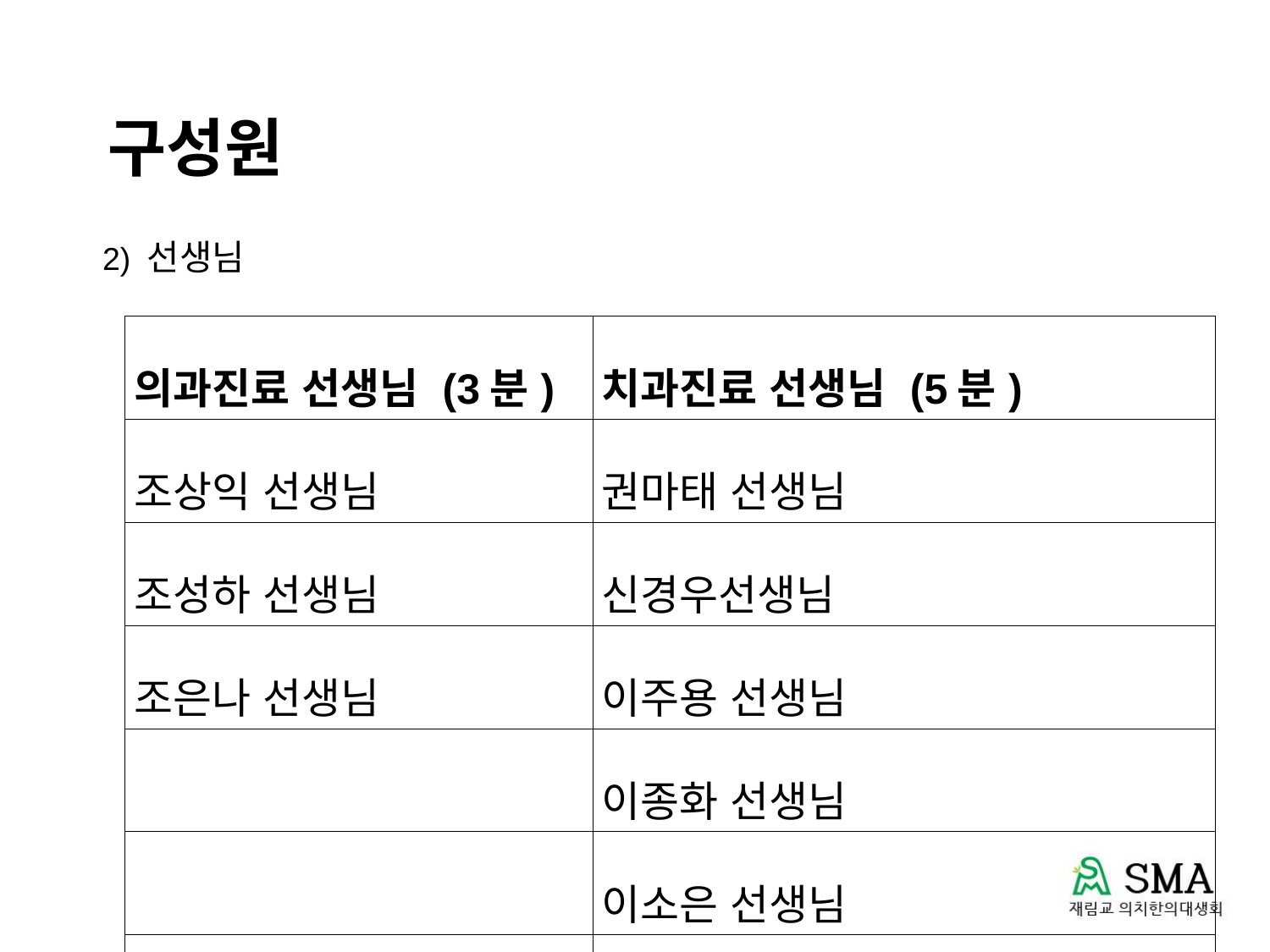

# 구성원
2) 선생님

| 의과진료 선생님 (3분) | 치과진료 선생님 (5분) |
| --- | --- |
| 조상익 선생님 | 권마태 선생님 |
| 조성하 선생님 | 신경우선생님 |
| 조은나 선생님 | 이주용 선생님 |
|  | 이종화 선생님 |
|  | 이소은 선생님 |
|  |  |